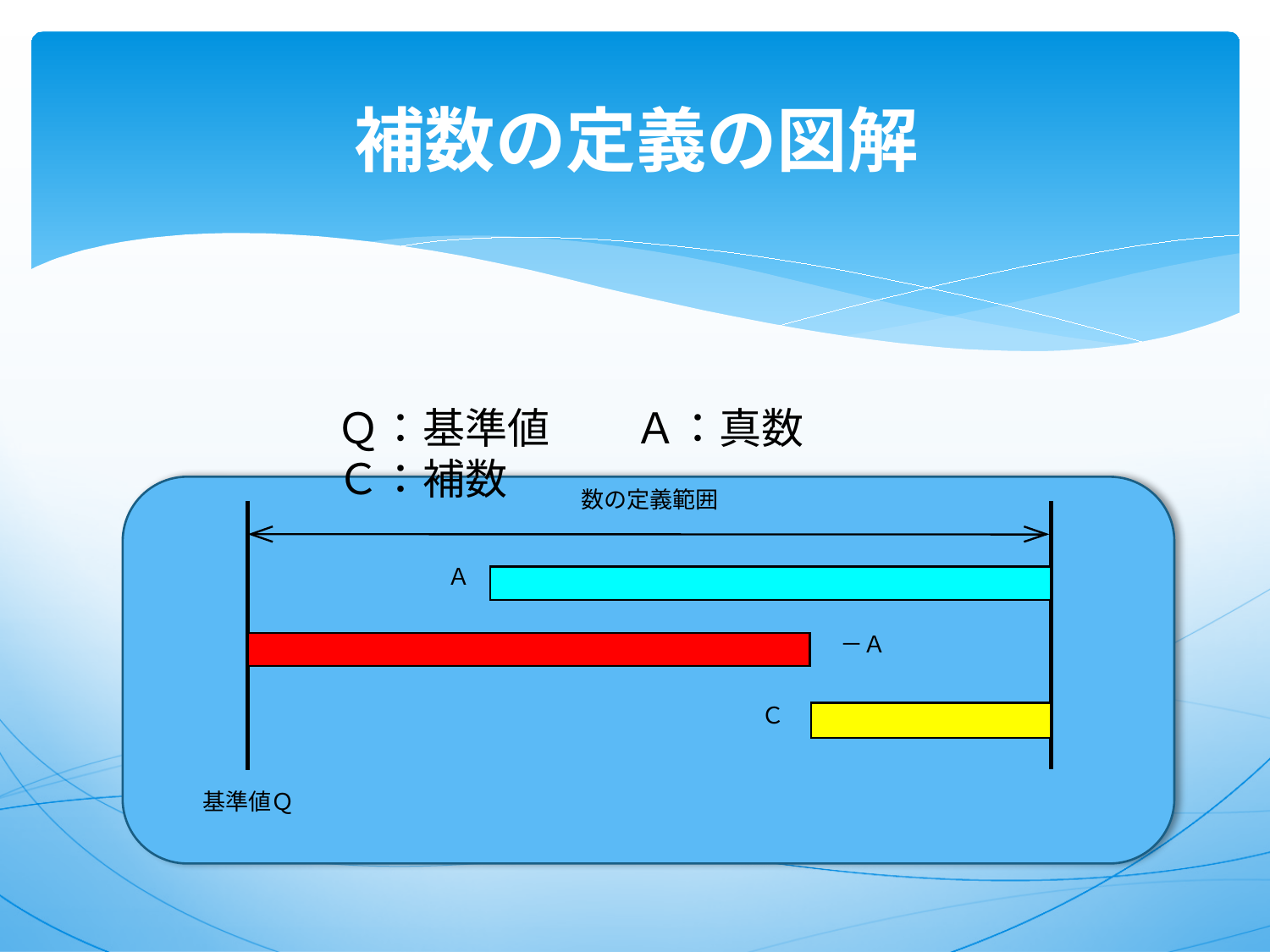

# 補数の定義の図解
Ｑ：基準値　　Ａ：真数　　Ｃ：補数

数の定義範囲

Ａ

－Ａ

Ｃ

基準値Ｑ